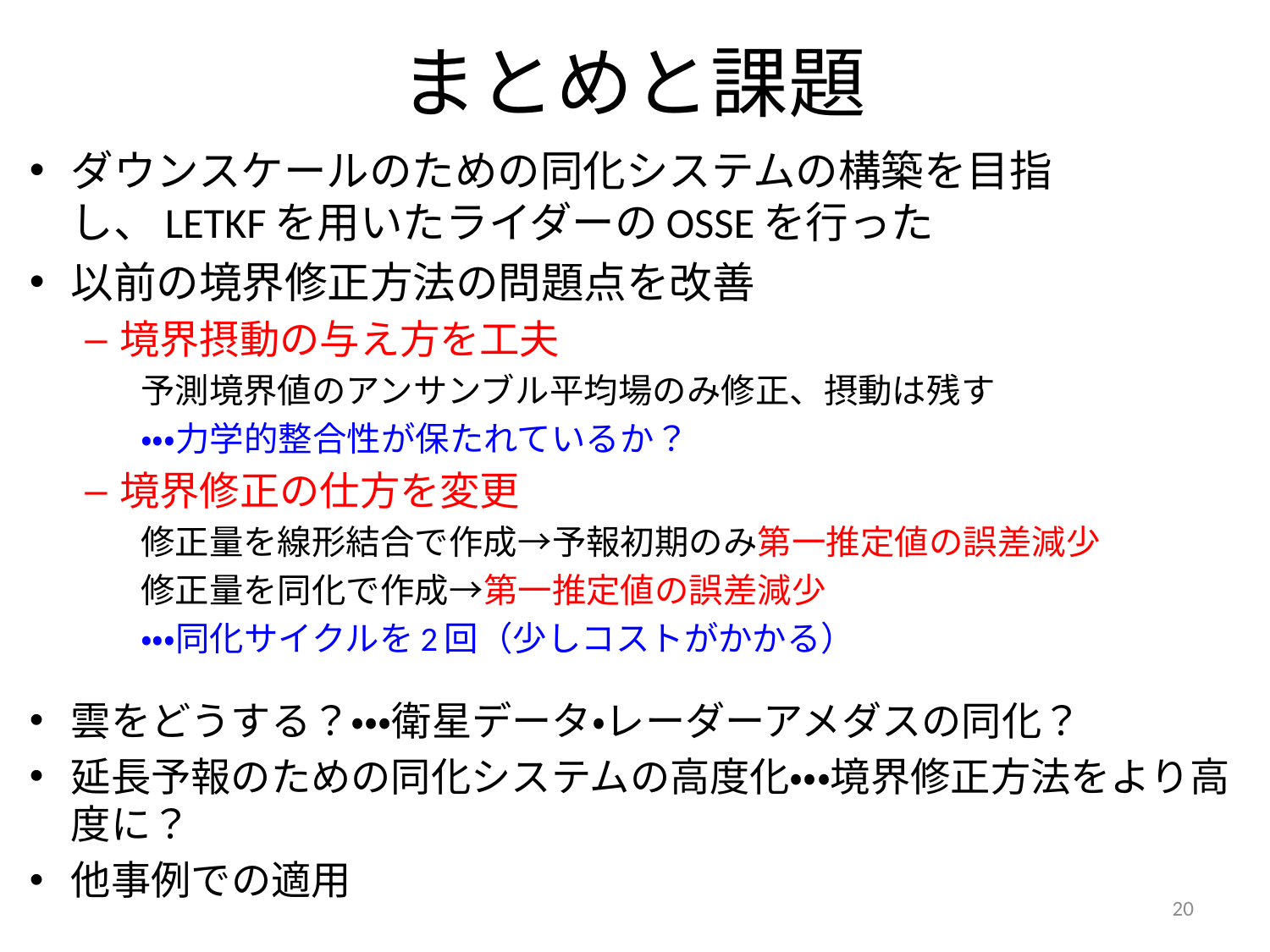

# まとめと課題
ダウンスケールのための同化システムの構築を目指し、LETKFを用いたライダーのOSSEを行った
以前の境界修正方法の問題点を改善
境界摂動の与え方を工夫
予測境界値のアンサンブル平均場のみ修正、摂動は残す
・・・力学的整合性が保たれているか？
境界修正の仕方を変更
修正量を線形結合で作成→予報初期のみ第一推定値の誤差減少
修正量を同化で作成→第一推定値の誤差減少
・・・同化サイクルを2回（少しコストがかかる）

雲をどうする？・・・衛星データ・レーダーアメダスの同化？
延長予報のための同化システムの高度化・・・境界修正方法をより高度に？
他事例での適用
20